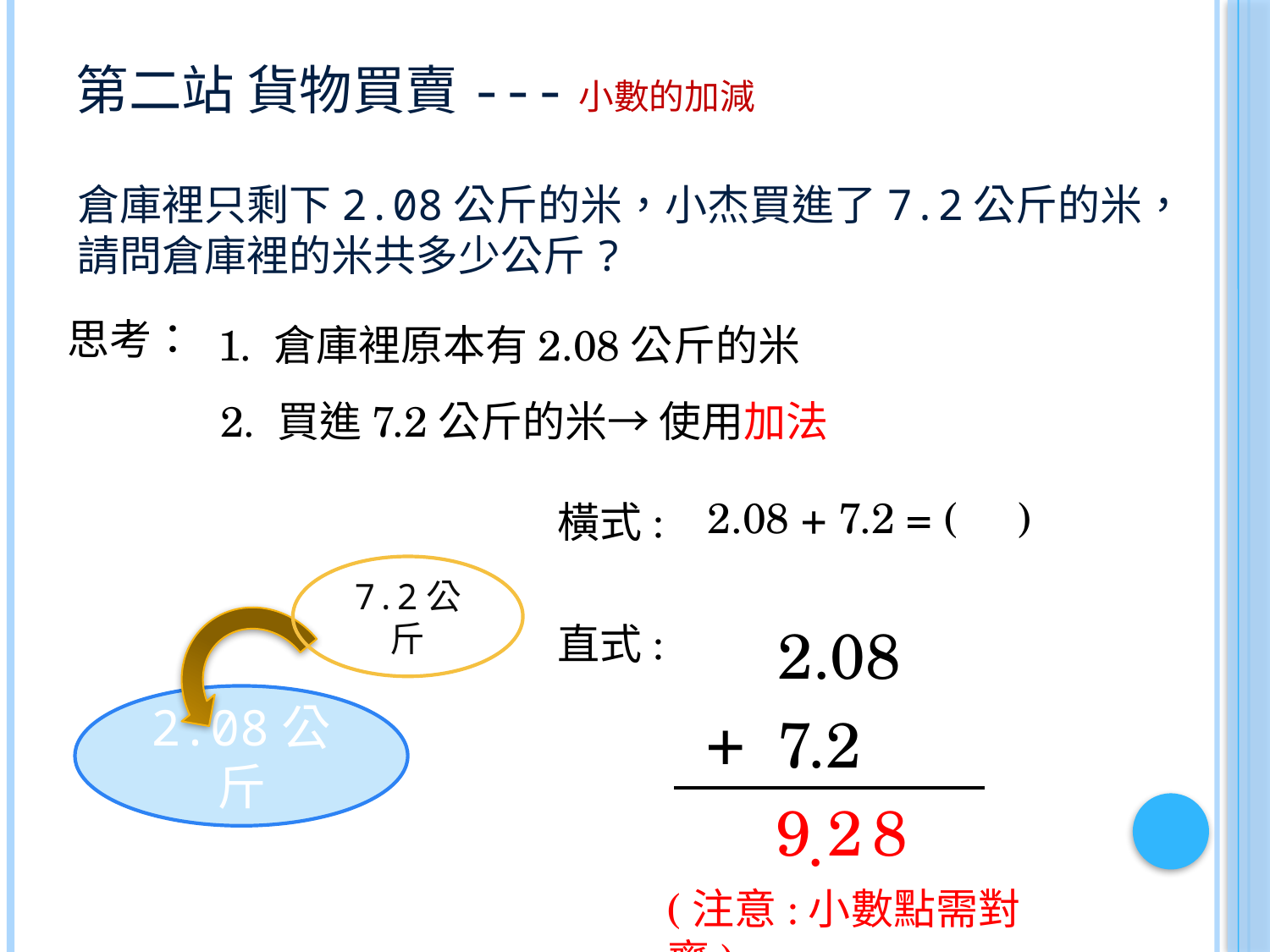

# 第二站 貨物買賣---小數的加減
倉庫裡只剩下2.08公斤的米，小杰買進了7.2公斤的米，請問倉庫裡的米共多少公斤?
思考：
1. 倉庫裡原本有2.08公斤的米
2. 買進7.2公斤的米→ 使用加法
2.08 + 7.2 = (     )
橫式:
7.2公斤

2.08
直式:
2.08公斤
+
7.2
2
9
8
.
(注意:小數點需對齊)